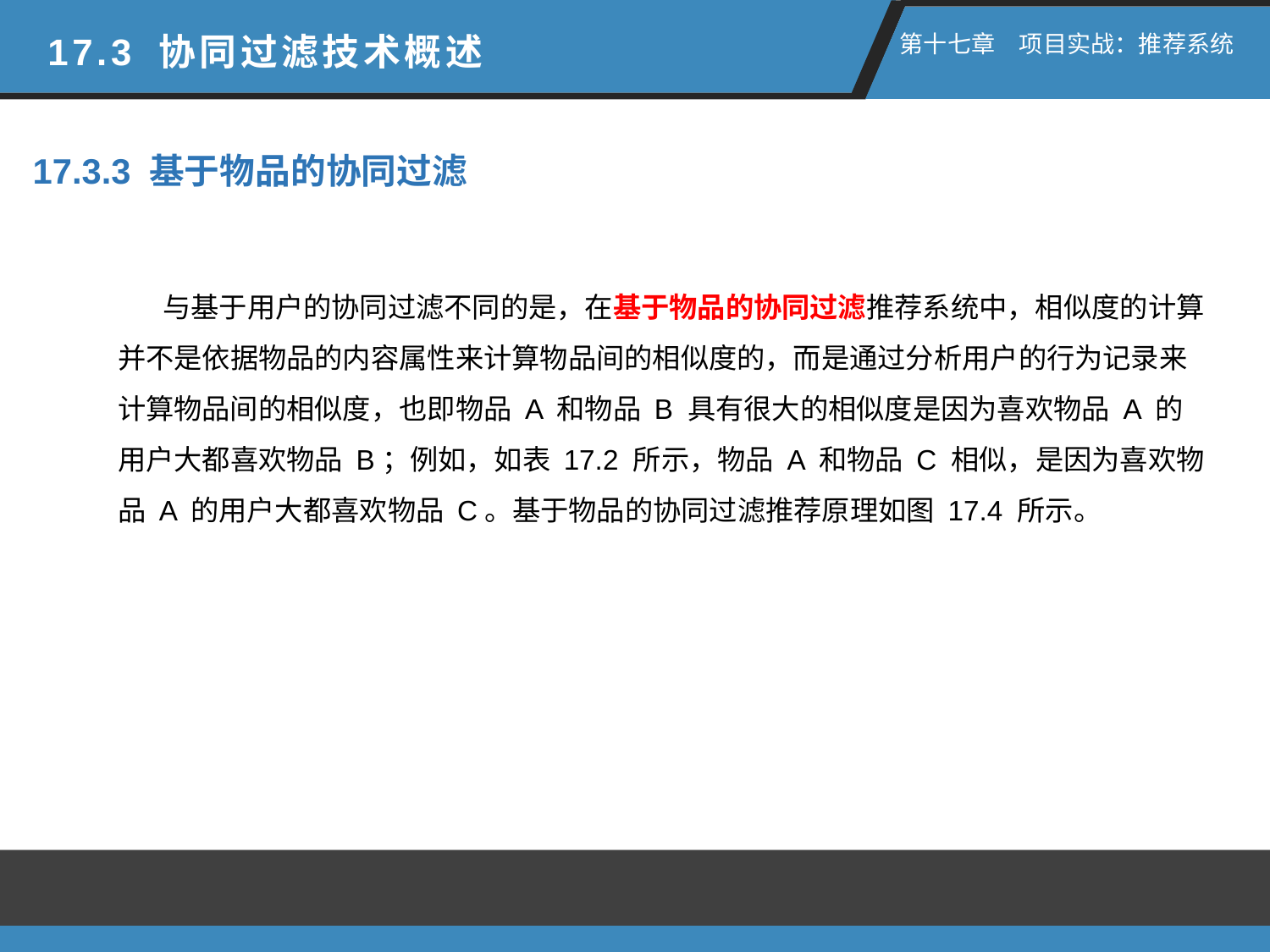

第十七章　项目实战：推荐系统
17.3 协同过滤技术概述
17.3.3 基于物品的协同过滤

      与基于用户的协同过滤不同的是，在基于物品的协同过滤推荐系统中，相似度的计算并不是依据物品的内容属性来计算物品间的相似度的，而是通过分析用户的行为记录来计算物品间的相似度，也即物品 A 和物品 B 具有很大的相似度是因为喜欢物品 A 的用户大都喜欢物品 B；例如，如表 17.2 所示，物品 A 和物品 C 相似，是因为喜欢物品 A 的用户大都喜欢物品 C。基于物品的协同过滤推荐原理如图 17.4 所示。